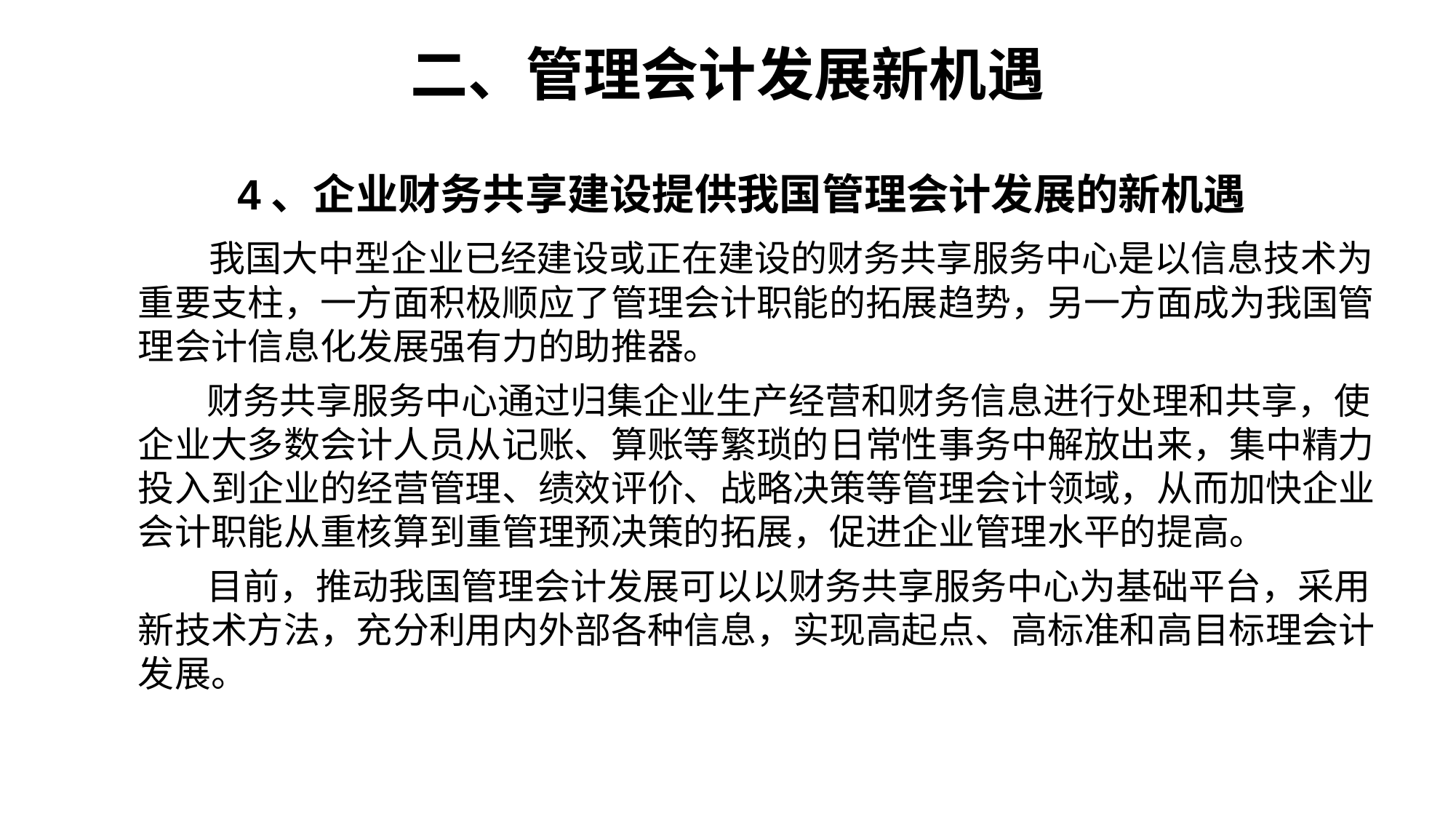

# 二、管理会计发展新机遇
             4、企业财务共享建设提供我国管理会计发展的新机遇
            我国大中型企业已经建设或正在建设的财务共享服务中心是以信息技术为重要支柱，一方面积极顺应了管理会计职能的拓展趋势，另一方面成为我国管理会计信息化发展强有力的助推器。
              财务共享服务中心通过归集企业生产经营和财务信息进行处理和共享，使企业大多数会计人员从记账、算账等繁琐的日常性事务中解放出来，集中精力投入到企业的经营管理、绩效评价、战略决策等管理会计领域，从而加快企业会计职能从重核算到重管理预决策的拓展，促进企业管理水平的提高。
              目前，推动我国管理会计发展可以以财务共享服务中心为基础平台，采用新技术方法，充分利用内外部各种信息，实现高起点、高标准和高目标理会计发展。